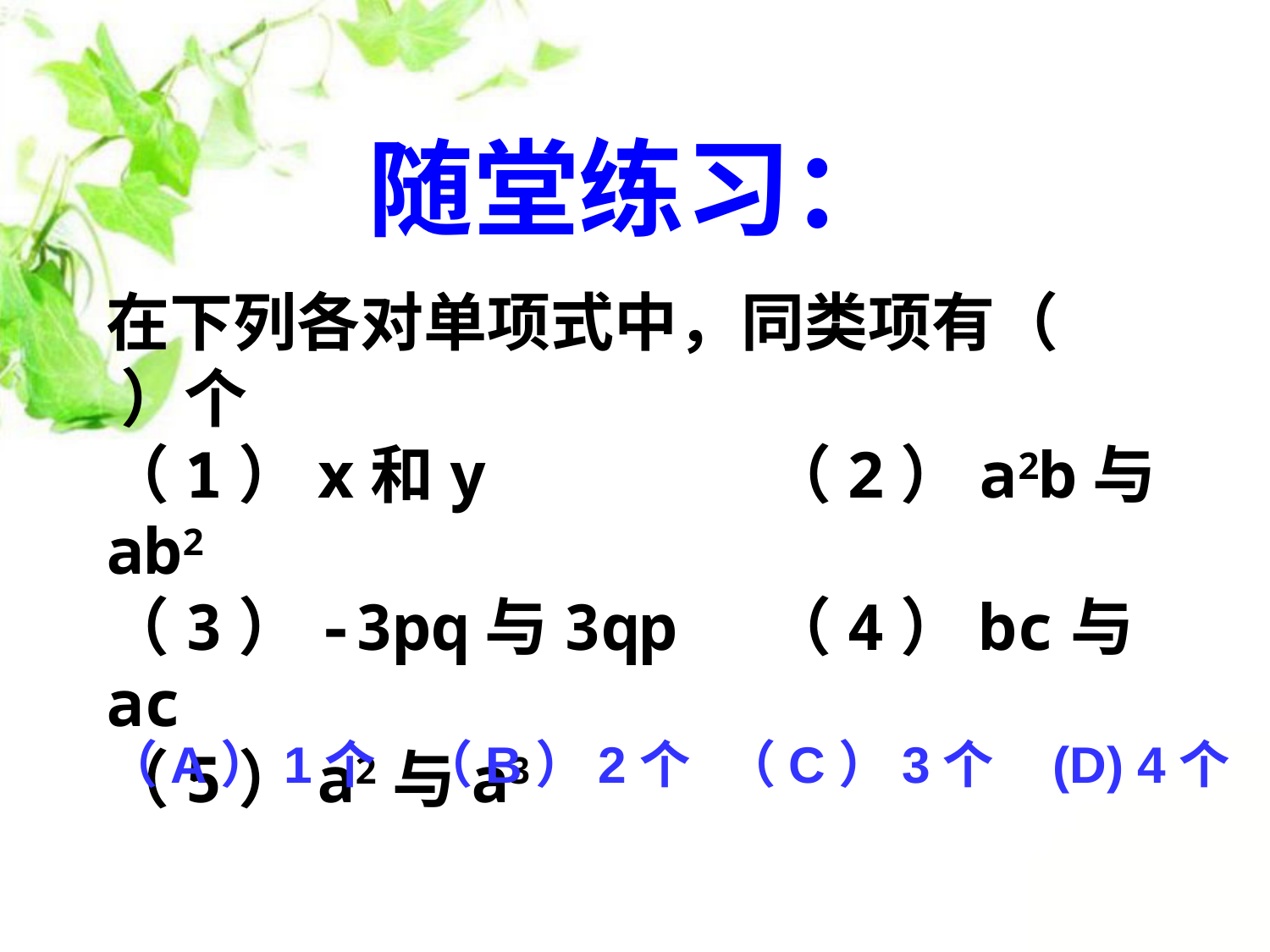

随堂练习：
在下列各对单项式中，同类项有（    ）个
（1）x和y       （2）a2b与ab2
（3）-3pq与3qp  （4）bc与ac
（5）a2与a3
（A）1个    （B）2个   （C）3个    (D) 4个